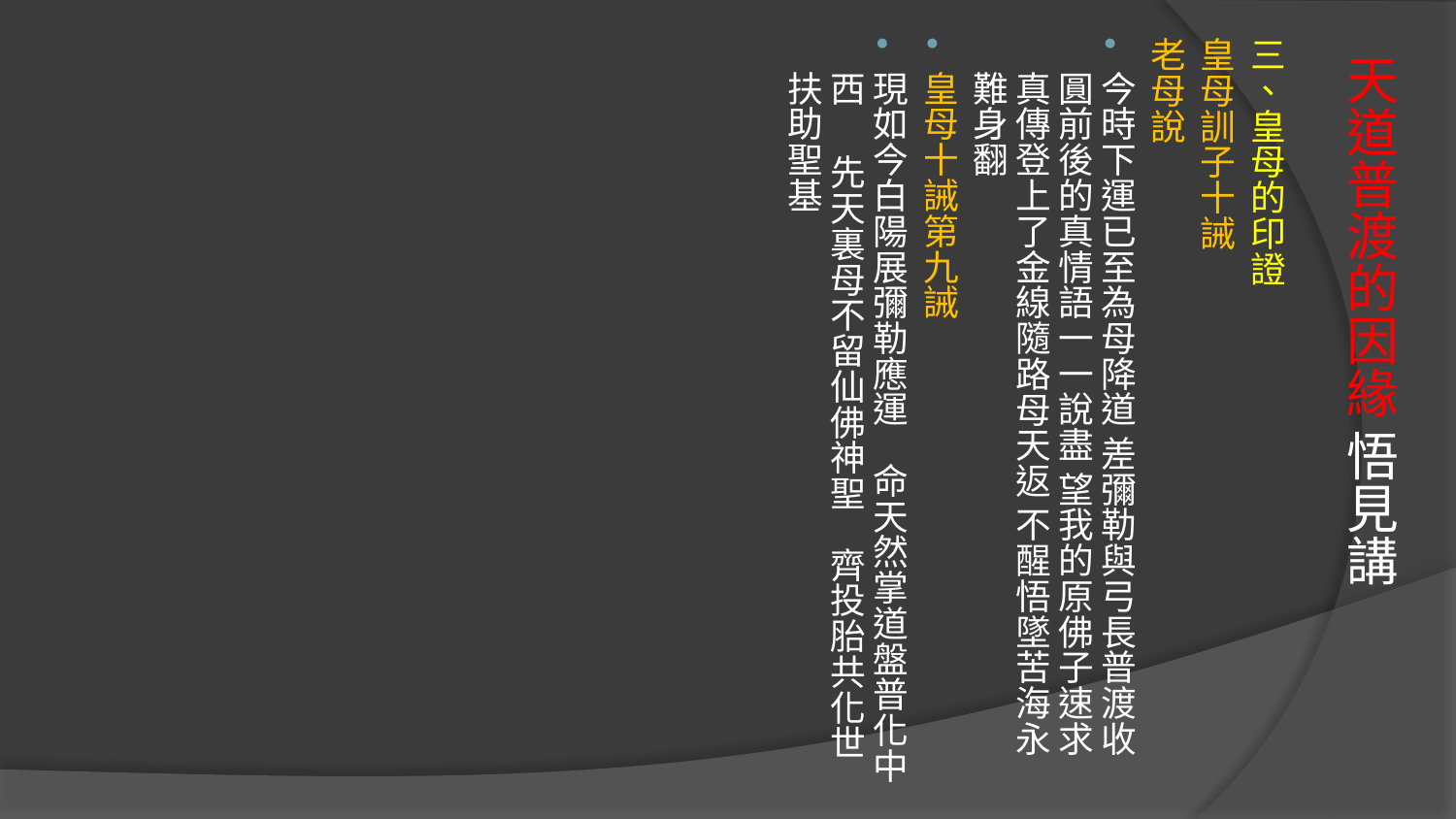

三、皇母的印證
皇母訓子十誡
老母說
今時下運已至為母降道 差彌勒與弓長普渡收圓前後的真情語一一說盡 望我的原佛子速求真傳登上了金線隨路母天返 不醒悟墜苦海永難身翻
皇母十誡第九誡
現如今白陽展彌勒應運　命天然掌道盤普化中西      先天裏母不留仙佛神聖　齊投胎共化世扶助聖基

# 天道普渡的因緣 悟見講